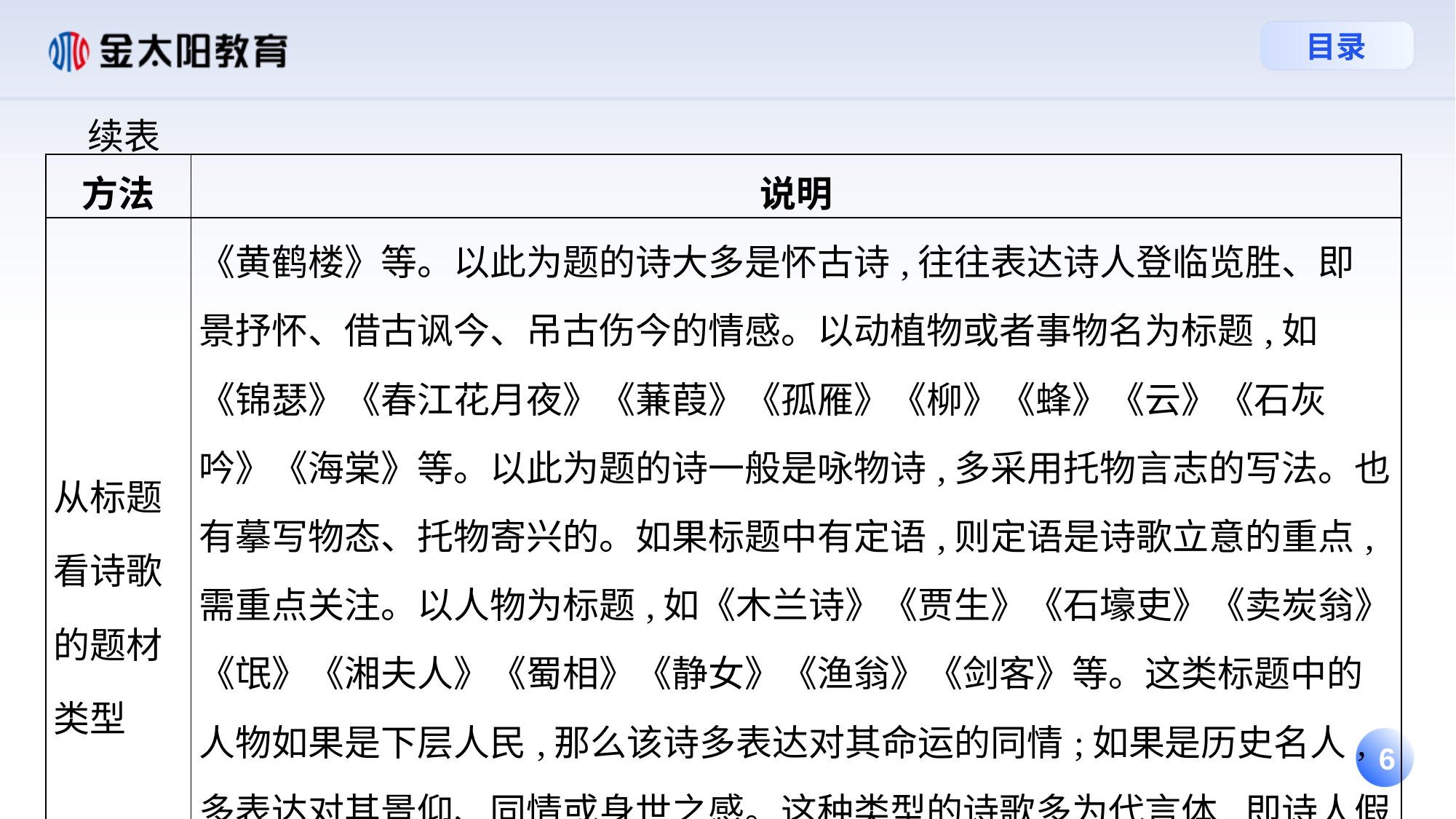

续表

| 方法 | 说明 |
| --- | --- |
| 从标题看诗歌的题材类型 | 《黄鹤楼》等。以此为题的诗大多是怀古诗,往往表达诗人登临览胜、即 景抒怀、借古讽今、吊古伤今的情感。以动植物或者事物名为标题,如 《锦瑟》《春江花月夜》《蒹葭》《孤雁》《柳》《蜂》《云》《石灰吟》《海棠》等。以此为题的诗一般是咏物诗,多采用托物言志的写法。也有摹写物态、托物寄兴的。如果标题中有定语,则定语是诗歌立意的重点,需重点关注。以人物为标题,如《木兰诗》《贾生》《石壕吏》《卖炭翁》《氓》《湘夫人》《蜀相》《静女》《渔翁》《剑客》等。这类标题中的人物如果是下层人民,那么该诗多表达对其命运的同情;如果是历史名人,多表达对其景仰、同情或身世之感。这种类型的诗歌多为代言体,即诗人假托他人的身份、口吻、心理、语气来创作构思,是塑造人物来抒发情志的一种写法。 |